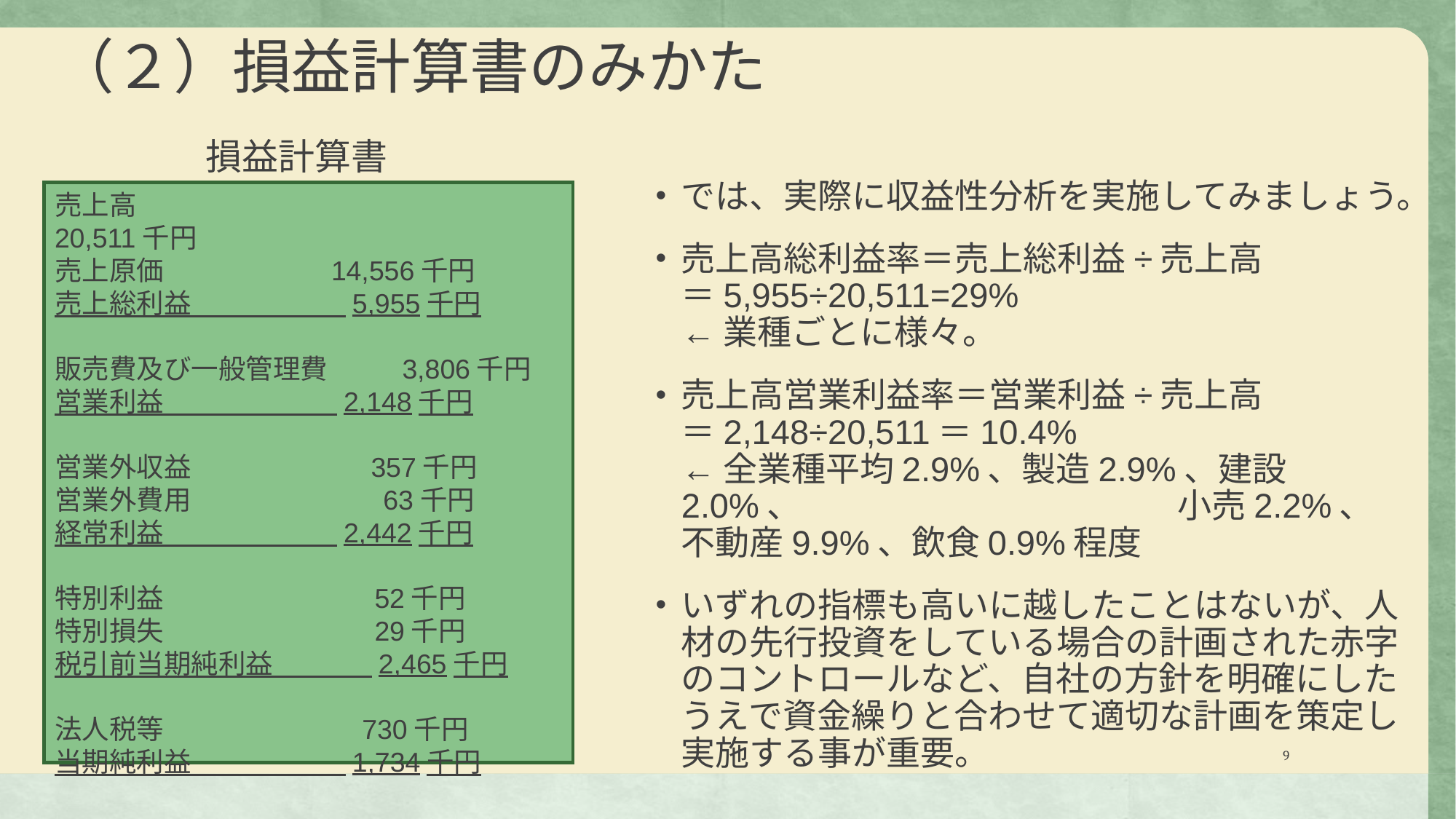

# （２）損益計算書のみかた
損益計算書
では、実際に収益性分析を実施してみましょう。
売上高総利益率＝売上総利益÷売上高
＝5,955÷20,511=29%
←業種ごとに様々。
売上高営業利益率＝営業利益÷売上高
＝2,148÷20,511＝10.4%
←全業種平均2.9%、製造2.9%、建設2.0%、　　　　　　　　　　　小売2.2%、不動産9.9%、飲食0.9%程度
いずれの指標も高いに越したことはないが、人材の先行投資をしている場合の計画された赤字のコントロールなど、自社の方針を明確にしたうえで資金繰りと合わせて適切な計画を策定し実施する事が重要。

売上高    　　　　　　　　　　　　　20,511千円
売上原価                          14,556千円
売上総利益                         5,955千円

販売費及び一般管理費           3,806千円
営業利益                            2,148千円

営業外収益                            357千円
営業外費用                              63千円
経常利益                            2,442千円

特別利益                                 52千円
特別損失                                 29千円
税引前当期純利益                2,465千円

法人税等                               730千円
当期純利益                         1,734千円
9